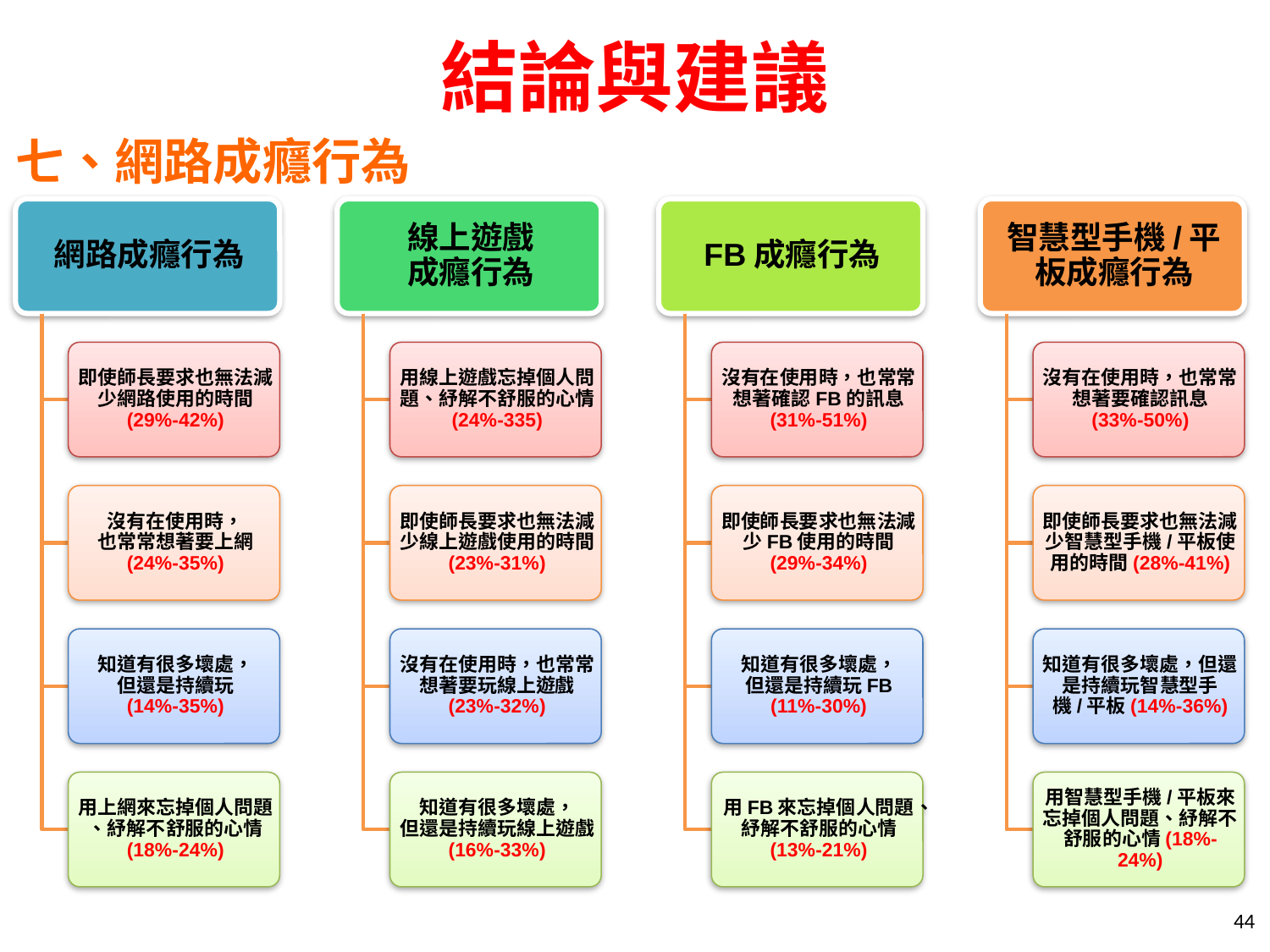

# 結論與建議
七、網路成癮行為

網路成癮行為
即使師長要求也無法減少網路使用的時間
(29%-42%)
沒有在使用時，
也常常想著要上網
(24%-35%)
知道有很多壞處，
但還是持續玩
(14%-35%)
用上網來忘掉個人問題
、紓解不舒服的心情
(18%-24%)
線上遊戲
成癮行為
用線上遊戲忘掉個人問題、紓解不舒服的心情
(24%-335)
即使師長要求也無法減少線上遊戲使用的時間
(23%-31%)
沒有在使用時，也常常想著要玩線上遊戲
(23%-32%)
知道有很多壞處，
但還是持續玩線上遊戲
(16%-33%)
FB成癮行為
沒有在使用時，也常常想著確認FB的訊息
(31%-51%)
即使師長要求也無法減少FB使用的時間
(29%-34%)
知道有很多壞處，
但還是持續玩FB
(11%-30%)
用FB來忘掉個人問題、紓解不舒服的心情
(13%-21%)
智慧型手機/平板成癮行為
沒有在使用時，也常常想著要確認訊息
(33%-50%)
即使師長要求也無法減少智慧型手機/平板使用的時間(28%-41%)
知道有很多壞處，但還是持續玩智慧型手機/平板(14%-36%)
用智慧型手機/平板來忘掉個人問題、紓解不舒服的心情(18%-24%)
44